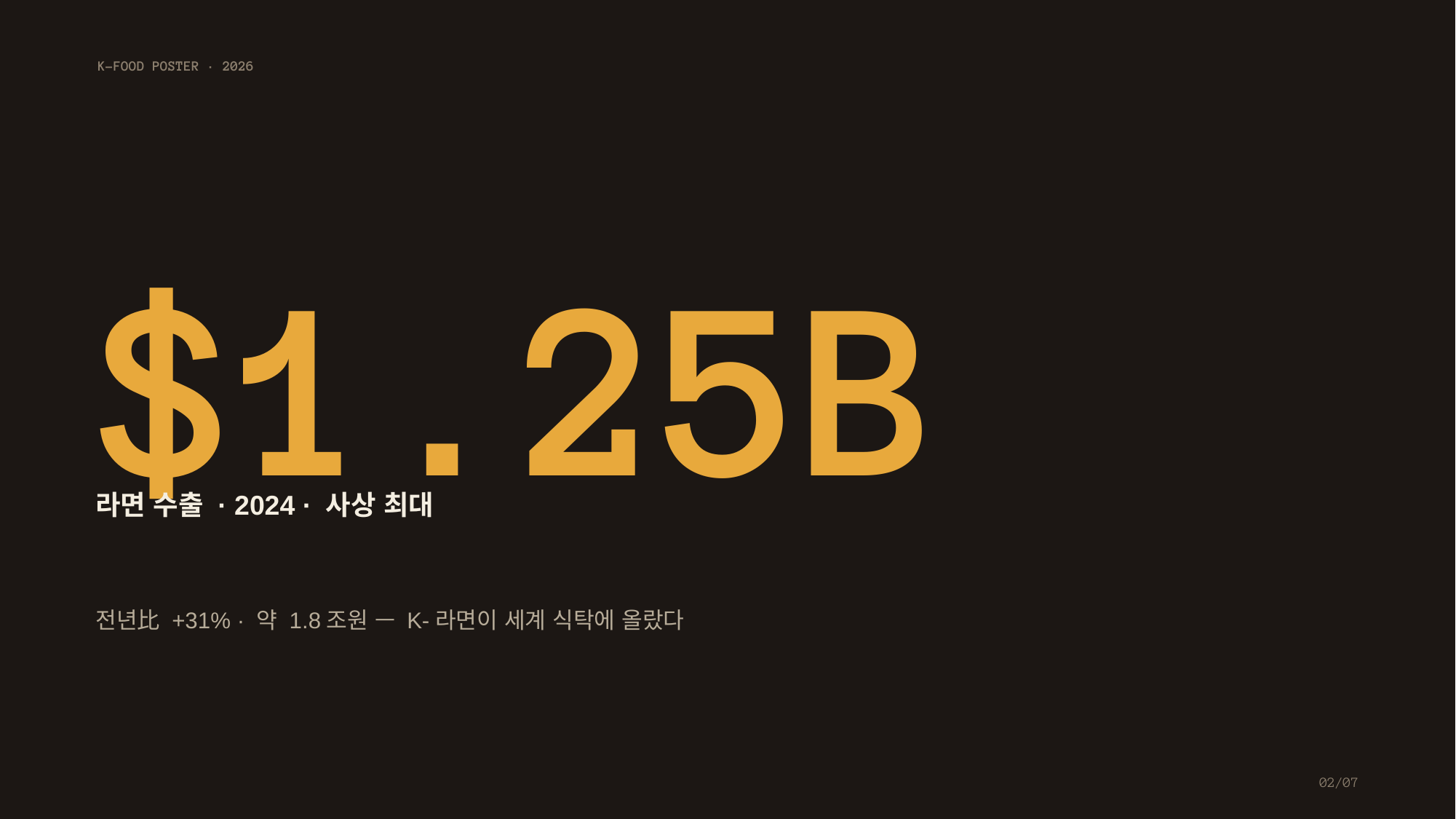

K-FOOD POSTER · 2026
$1.25B
라면 수출 · 2024 · 사상 최대
전년比 +31% · 약 1.8조원 — K-라면이 세계 식탁에 올랐다
02/07